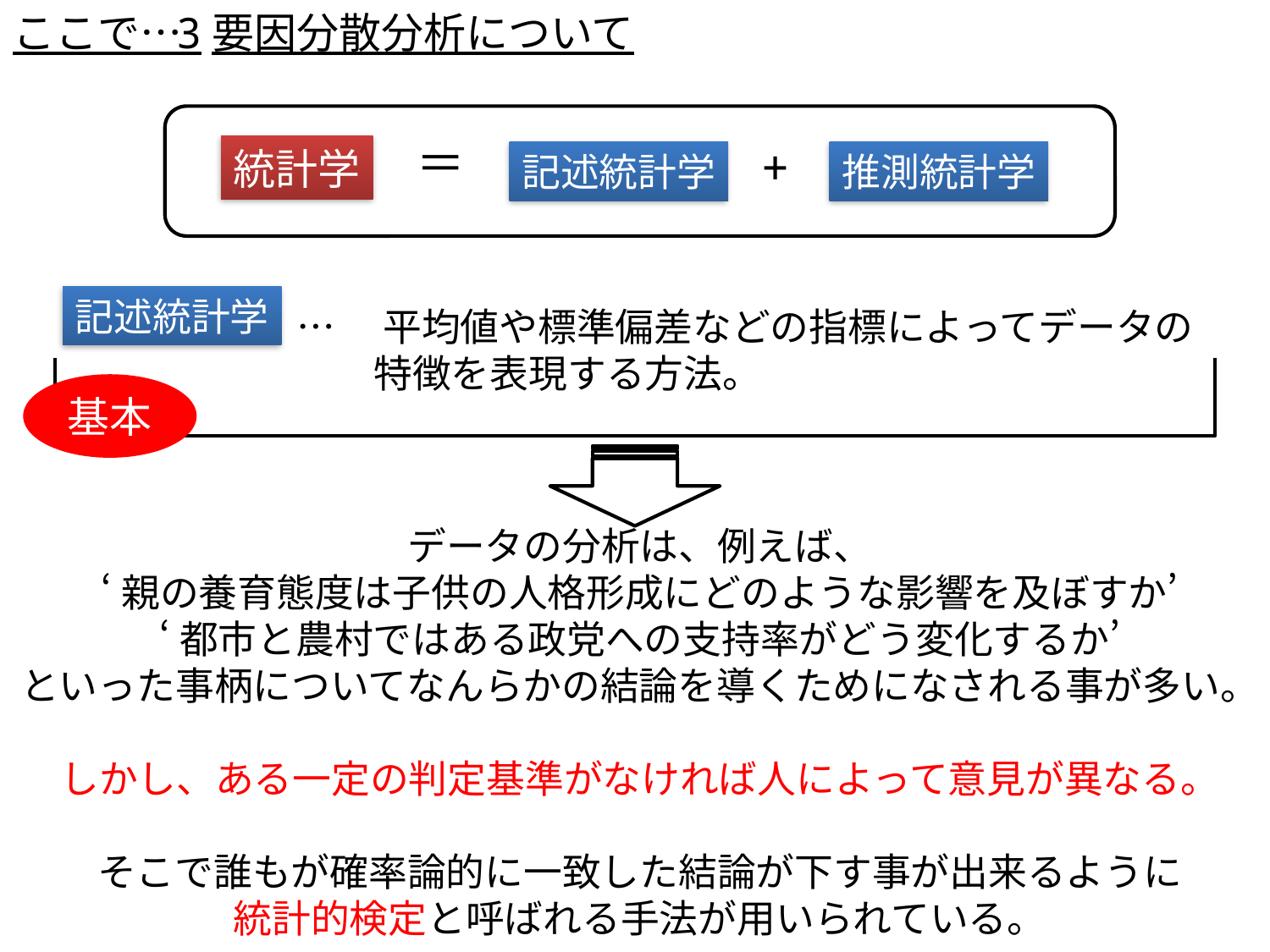

3要因分散分析について
ここで…

＝
+
統計学
記述統計学
推測統計学
記述統計学
…　平均値や標準偏差などの指標によってデータの
　　特徴を表現する方法。

基本

データの分析は、例えば、
‘親の養育態度は子供の人格形成にどのような影響を及ぼすか’
‘都市と農村ではある政党への支持率がどう変化するか’
といった事柄についてなんらかの結論を導くためになされる事が多い。

しかし、ある一定の判定基準がなければ人によって意見が異なる。

そこで誰もが確率論的に一致した結論が下す事が出来るように
統計的検定と呼ばれる手法が用いられている。